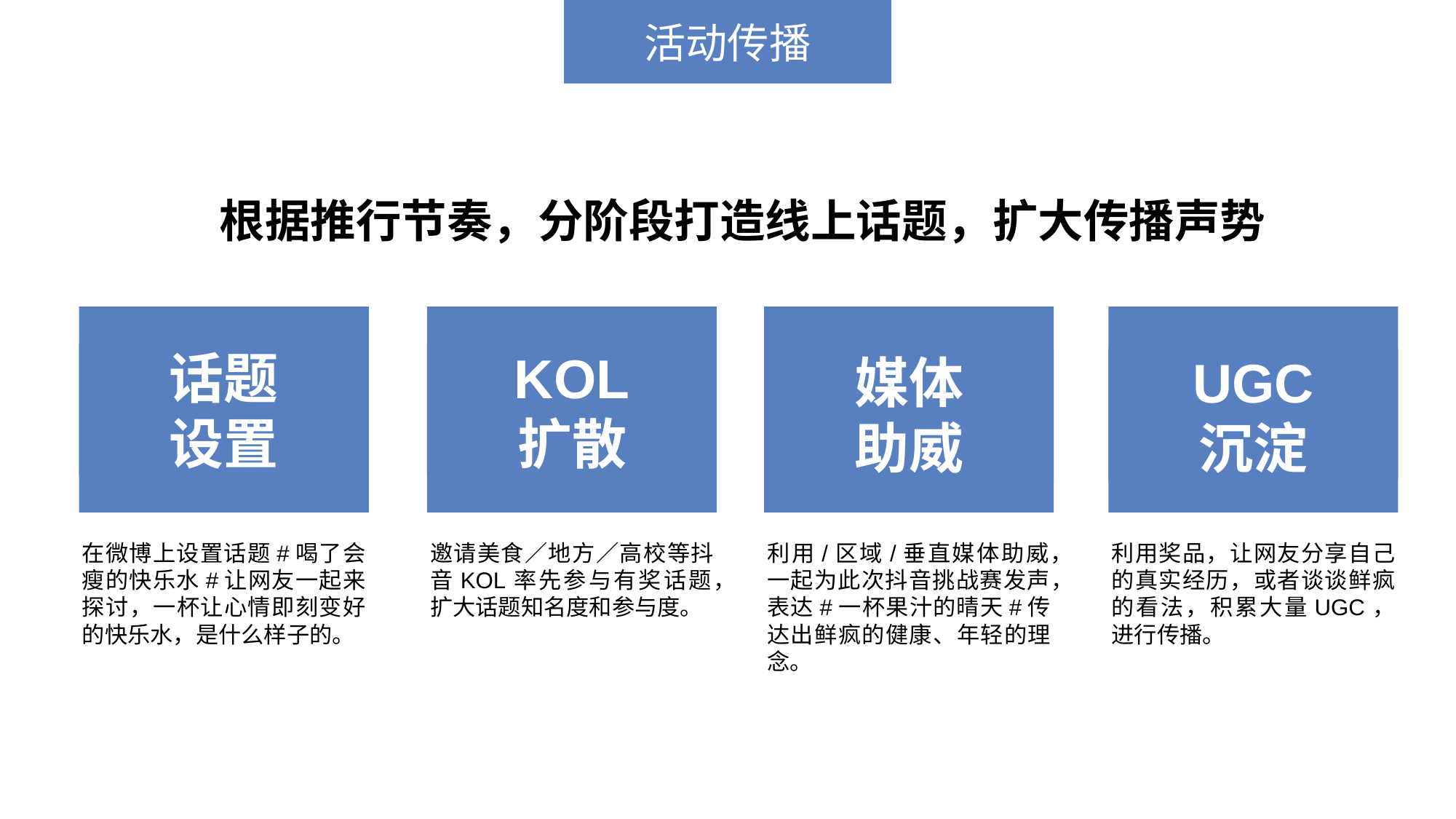

活动传播
根据推行节奏，分阶段打造线上话题，扩大传播声势

UGC
沉淀

话题
设置

KOL
扩散

媒体
助威

在微博上设置话题#喝了会瘦的快乐水#让网友一起来探讨，一杯让心情即刻变好的快乐水，是什么样子的。
邀请美食／地方／高校等抖音KOL率先参与有奖话题，扩大话题知名度和参与度。
利用/区域/垂直媒体助威，一起为此次抖音挑战赛发声，表达#一杯果汁的晴天#传达出鲜疯的健康、年轻的理念。
利用奖品，让网友分享自己的真实经历，或者谈谈鲜疯的看法，积累大量UGC，进行传播。